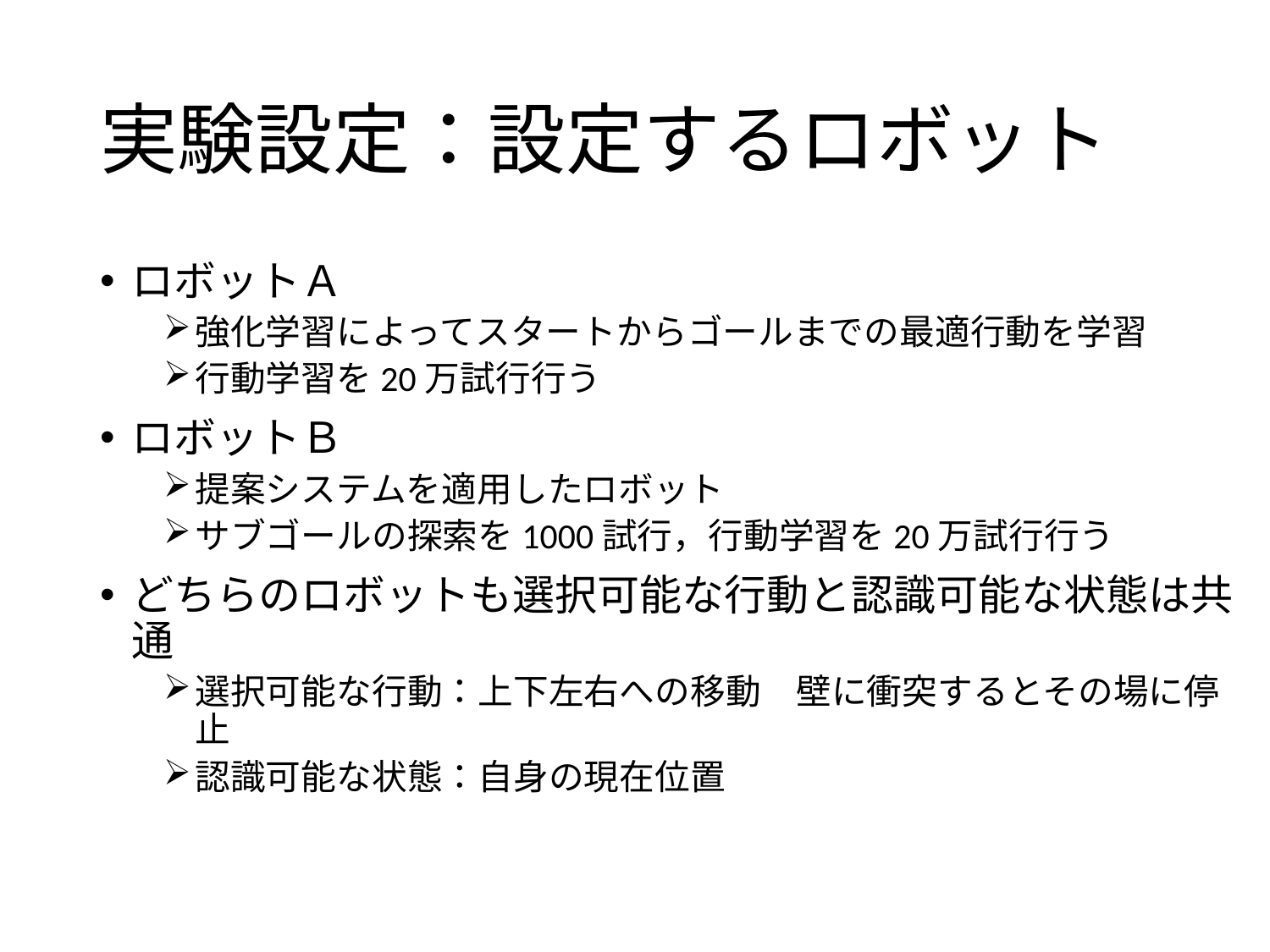

# 実験設定：設定するロボット
ロボットＡ
強化学習によってスタートからゴールまでの最適行動を学習
行動学習を20万試行行う
ロボットＢ
提案システムを適用したロボット
サブゴールの探索を1000試行，行動学習を20万試行行う
どちらのロボットも選択可能な行動と認識可能な状態は共通
選択可能な行動：上下左右への移動　壁に衝突するとその場に停止
認識可能な状態：自身の現在位置